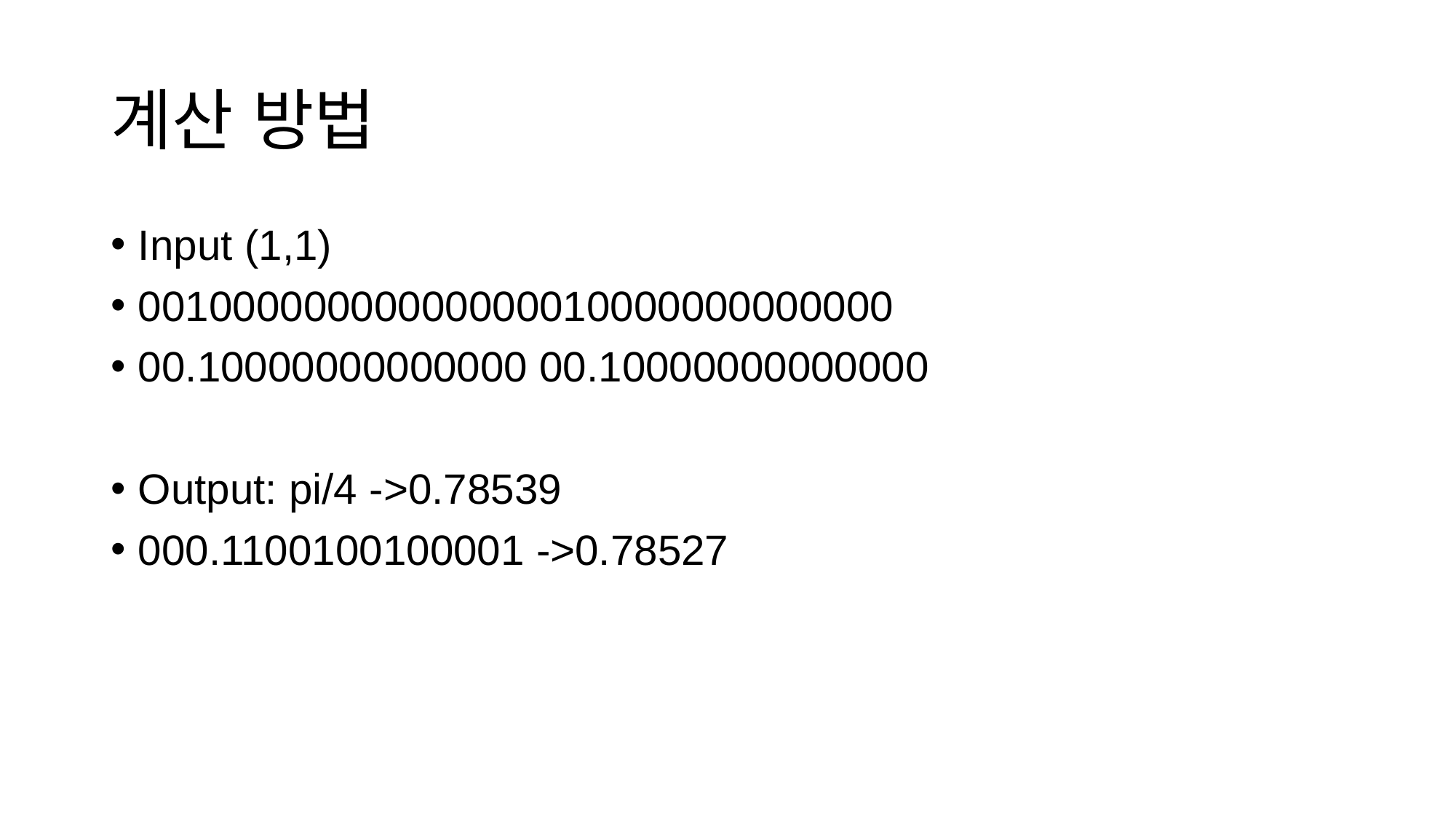

# 계산 방법
Input (1,1)
00100000000000000010000000000000
00.10000000000000 00.10000000000000

Output: pi/4 ->0.78539
000.1100100100001 ->0.78527